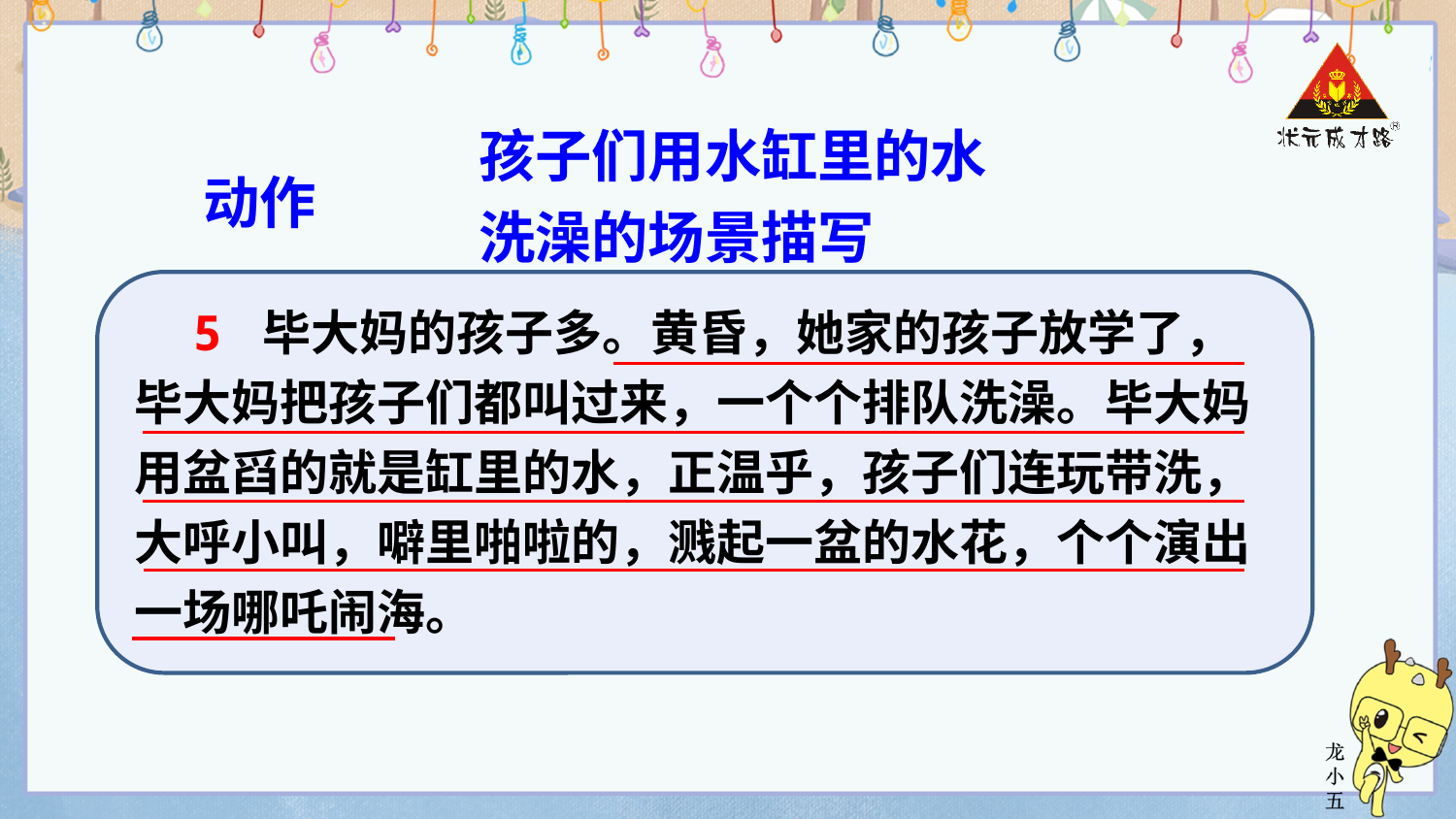

孩子们用水缸里的水洗澡的场景描写
动作

  5 毕大妈的孩子多。黄昏，她家的孩子放学了，毕大妈把孩子们都叫过来，一个个排队洗澡。毕大妈用盆舀的就是缸里的水，正温乎，孩子们连玩带洗，大呼小叫，噼里啪啦的，溅起一盆的水花，个个演出一场哪吒闹海。